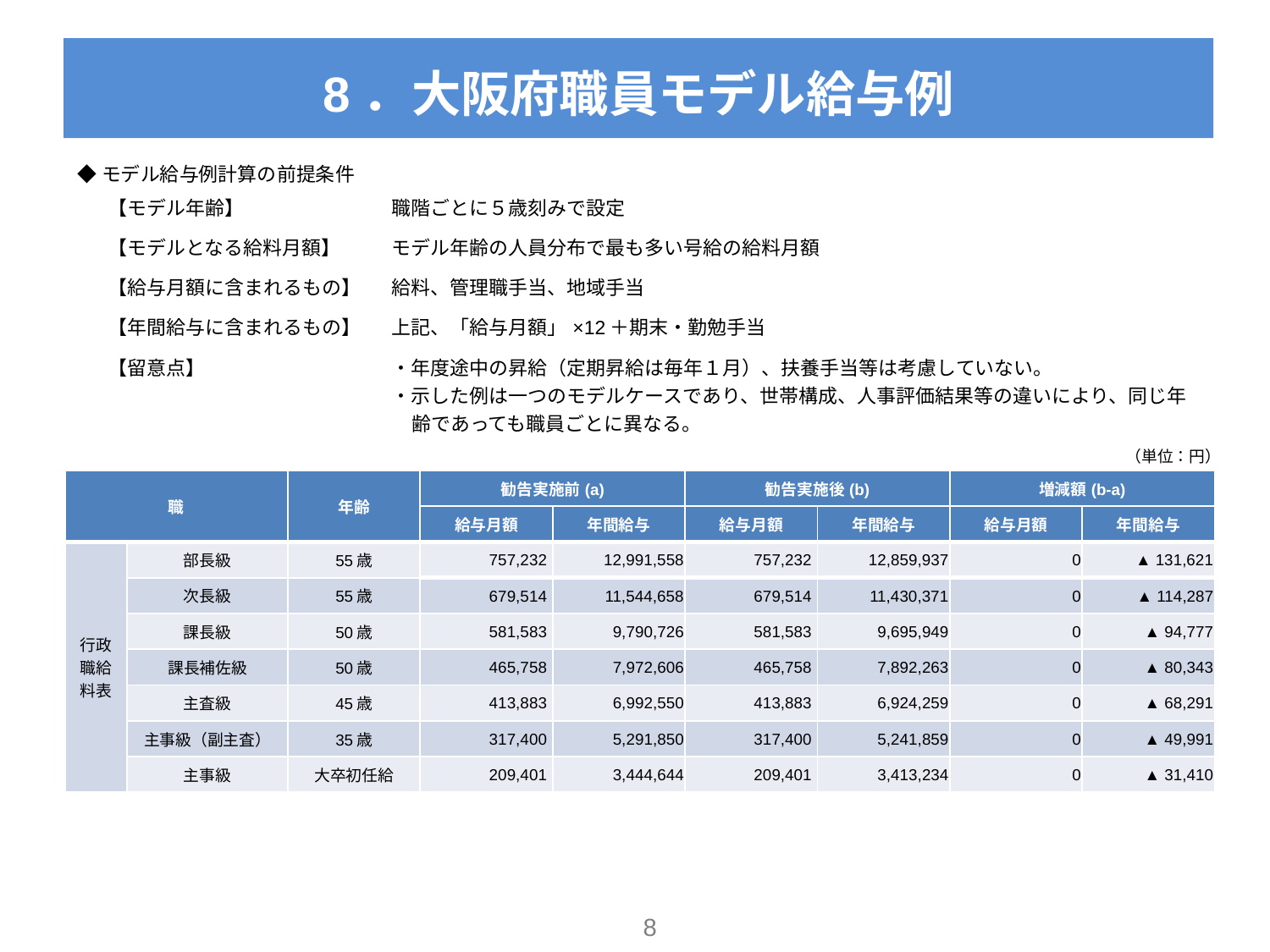

# 8．大阪府職員モデル給与例
◆モデル給与例計算の前提条件

| 【モデル年齢】 | 職階ごとに５歳刻みで設定 |
| --- | --- |
| 【モデルとなる給料月額】 | モデル年齢の人員分布で最も多い号給の給料月額 |
| 【給与月額に含まれるもの】 | 給料、管理職手当、地域手当 |
| 【年間給与に含まれるもの】 | 上記、「給与月額」×12＋期末・勤勉手当 |
| 【留意点】 | ・年度途中の昇給（定期昇給は毎年１月）、扶養手当等は考慮していない。 ・示した例は一つのモデルケースであり、世帯構成、人事評価結果等の違いにより、同じ年齢であっても職員ごとに異なる。 |
（単位：円）
| 職 |  | 年齢 | 勧告実施前(a) |  | 勧告実施後(b) |  | 増減額(b-a) |  |
| --- | --- | --- | --- | --- | --- | --- | --- | --- |
|  |  |  | 給与月額 | 年間給与 | 給与月額 | 年間給与 | 給与月額 | 年間給与 |
| 行政職給料表 | 部長級 | 55歳 | 757,232 | 12,991,558 | 757,232 | 12,859,937 | 0 | ▲ 131,621 |
|  | 次長級 | 55歳 | 679,514 | 11,544,658 | 679,514 | 11,430,371 | 0 | ▲ 114,287 |
|  | 課長級 | 50歳 | 581,583 | 9,790,726 | 581,583 | 9,695,949 | 0 | ▲ 94,777 |
|  | 課長補佐級 | 50歳 | 465,758 | 7,972,606 | 465,758 | 7,892,263 | 0 | ▲ 80,343 |
|  | 主査級 | 45歳 | 413,883 | 6,992,550 | 413,883 | 6,924,259 | 0 | ▲ 68,291 |
|  | 主事級（副主査） | 35歳 | 317,400 | 5,291,850 | 317,400 | 5,241,859 | 0 | ▲ 49,991 |
|  | 主事級 | 大卒初任給 | 209,401 | 3,444,644 | 209,401 | 3,413,234 | 0 | ▲ 31,410 |
8